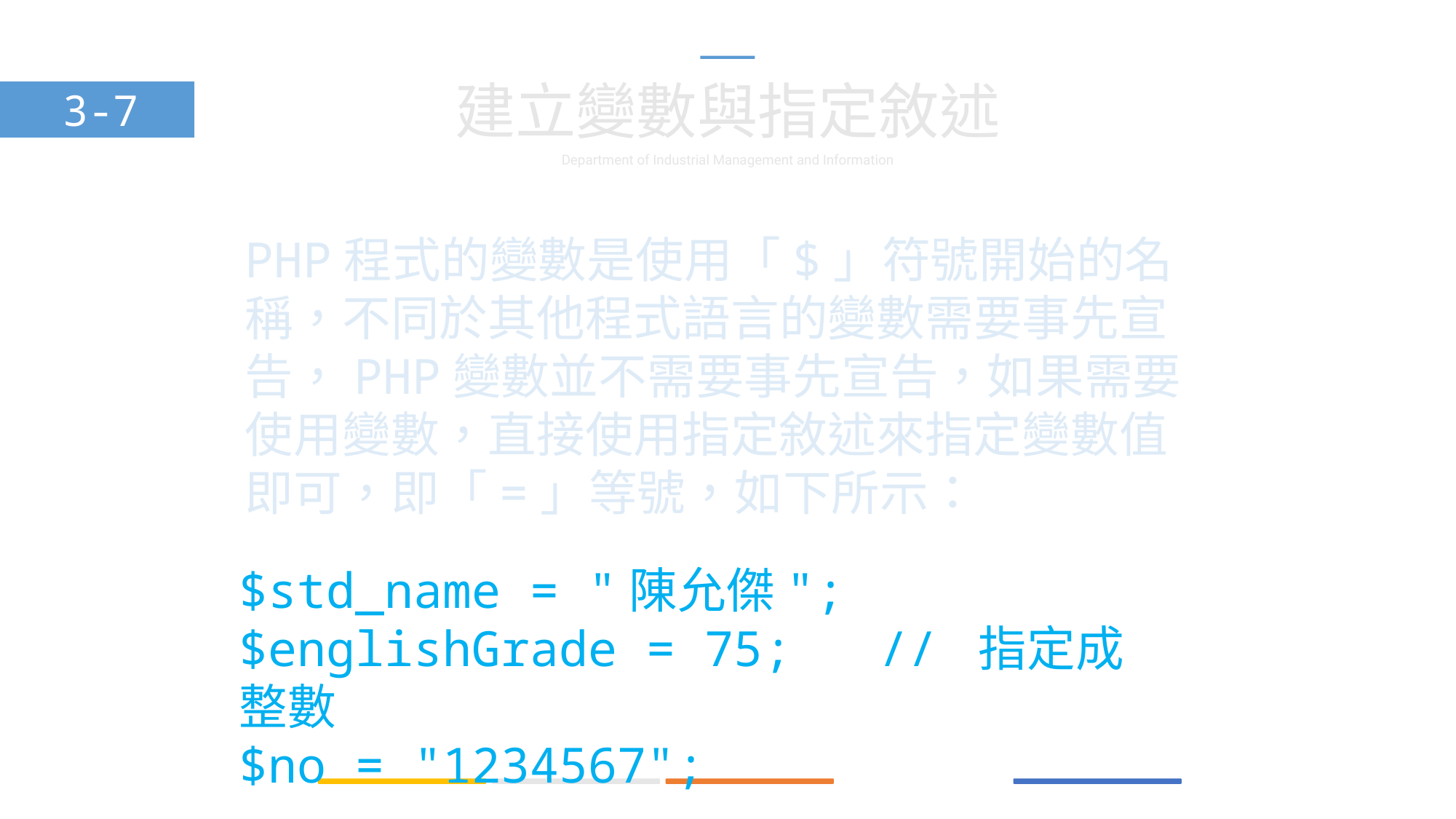

建立變數與指定敘述
3-7
PHP程式的變數是使用「$」符號開始的名稱，不同於其他程式語言的變數需要事先宣告，PHP變數並不需要事先宣告，如果需要使用變數，直接使用指定敘述來指定變數值即可，即「=」等號，如下所示：
$std_name = "陳允傑";
$englishGrade = 75;   // 指定成整數
$no = "1234567";
建立變數